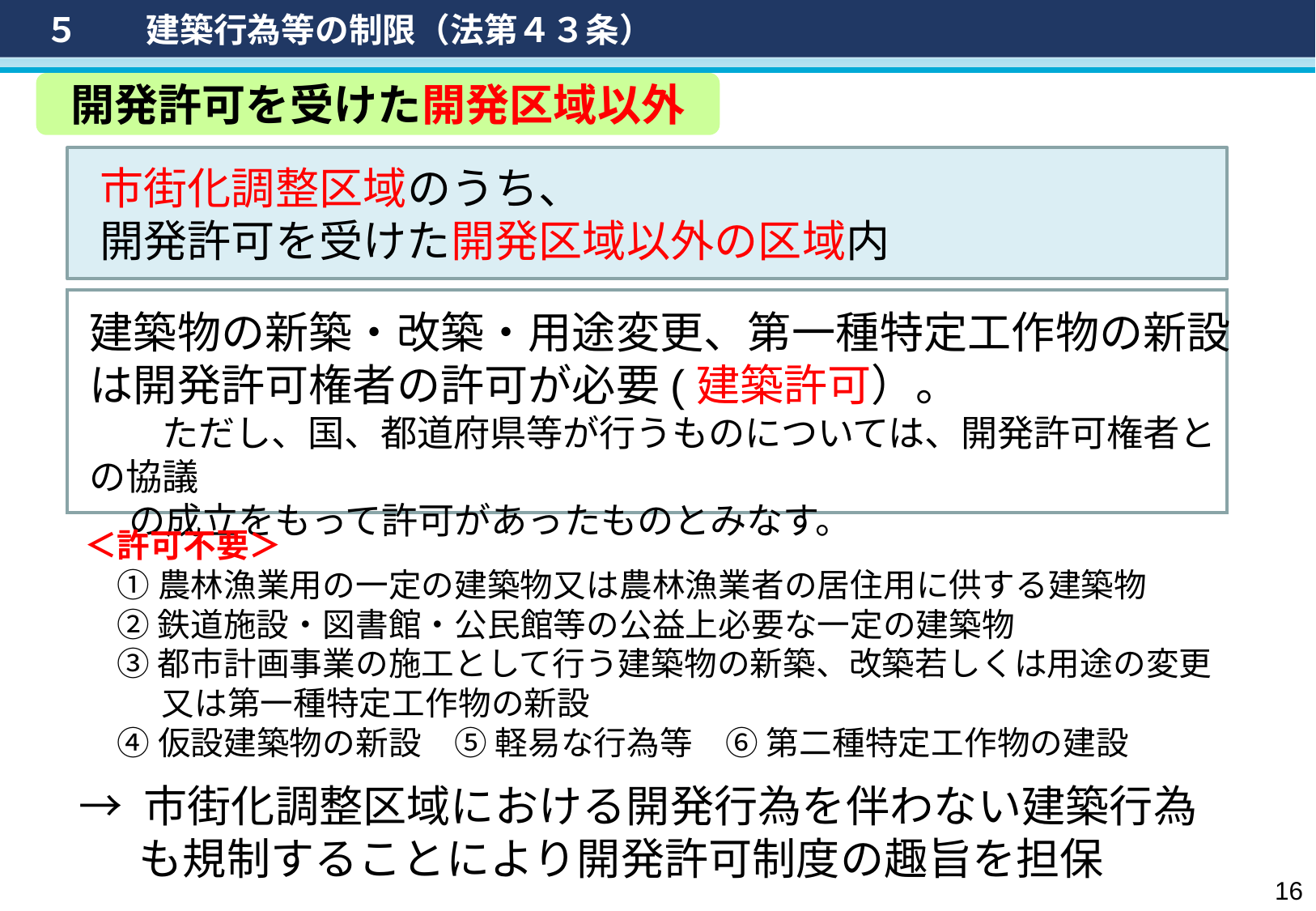

５　　建築行為等の制限（法第４３条）
開発許可を受けた開発区域以外

市街化調整区域のうち、
開発許可を受けた開発区域以外の区域内

建築物の新築・改築・用途変更、第一種特定工作物の新設は開発許可権者の許可が必要(建築許可）。
   ただし、国、都道府県等が行うものについては、開発許可権者との協議
の成立をもって許可があったものとみなす。
＜許可不要＞
　① 農林漁業用の一定の建築物又は農林漁業者の居住用に供する建築物
　② 鉄道施設・図書館・公民館等の公益上必要な一定の建築物
　③ 都市計画事業の施工として行う建築物の新築、改築若しくは用途の変更
又は第一種特定工作物の新設
　④ 仮設建築物の新設　⑤ 軽易な行為等　⑥ 第二種特定工作物の建設
→ 市街化調整区域における開発行為を伴わない建築行為も規制することにより開発許可制度の趣旨を担保
16